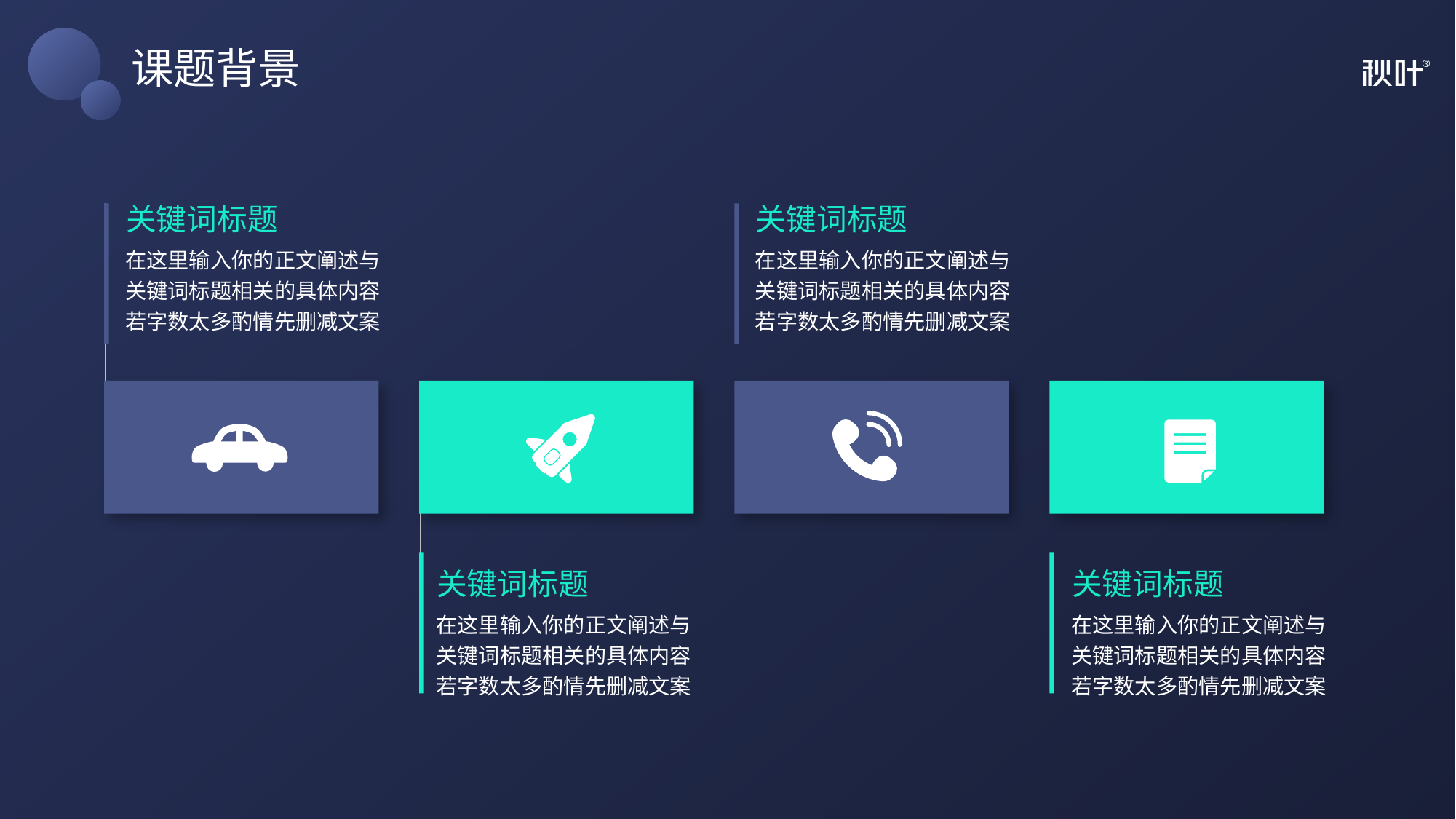

# 课题背景
关键词标题
在这里输入你的正文阐述与关键词标题相关的具体内容若字数太多酌情先删减文案
关键词标题
在这里输入你的正文阐述与关键词标题相关的具体内容若字数太多酌情先删减文案

关键词标题
在这里输入你的正文阐述与关键词标题相关的具体内容若字数太多酌情先删减文案
关键词标题
在这里输入你的正文阐述与关键词标题相关的具体内容若字数太多酌情先删减文案